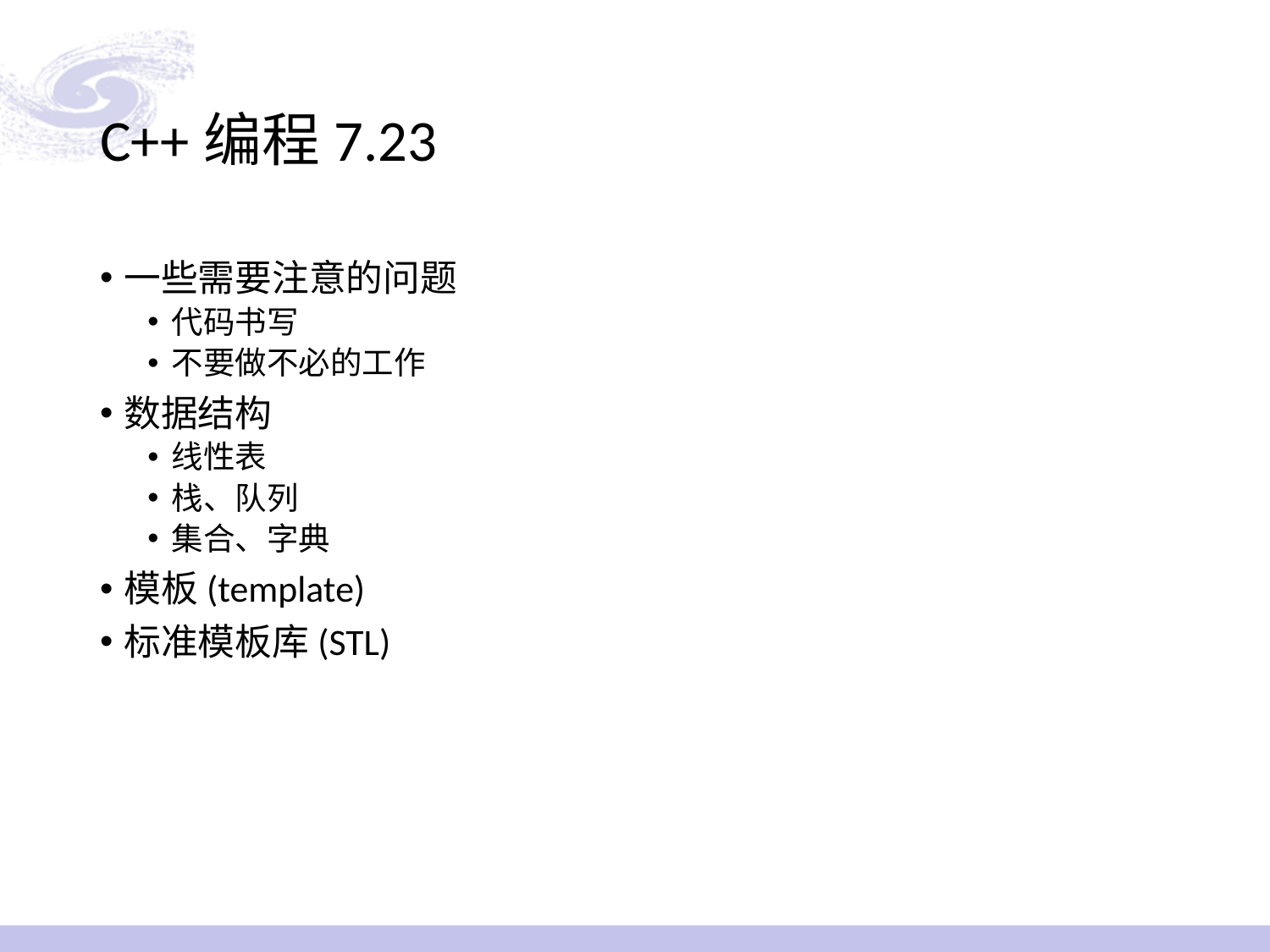

# C++编程7.23
一些需要注意的问题
代码书写
不要做不必的工作
数据结构
线性表
栈、队列
集合、字典
模板(template)
标准模板库(STL)